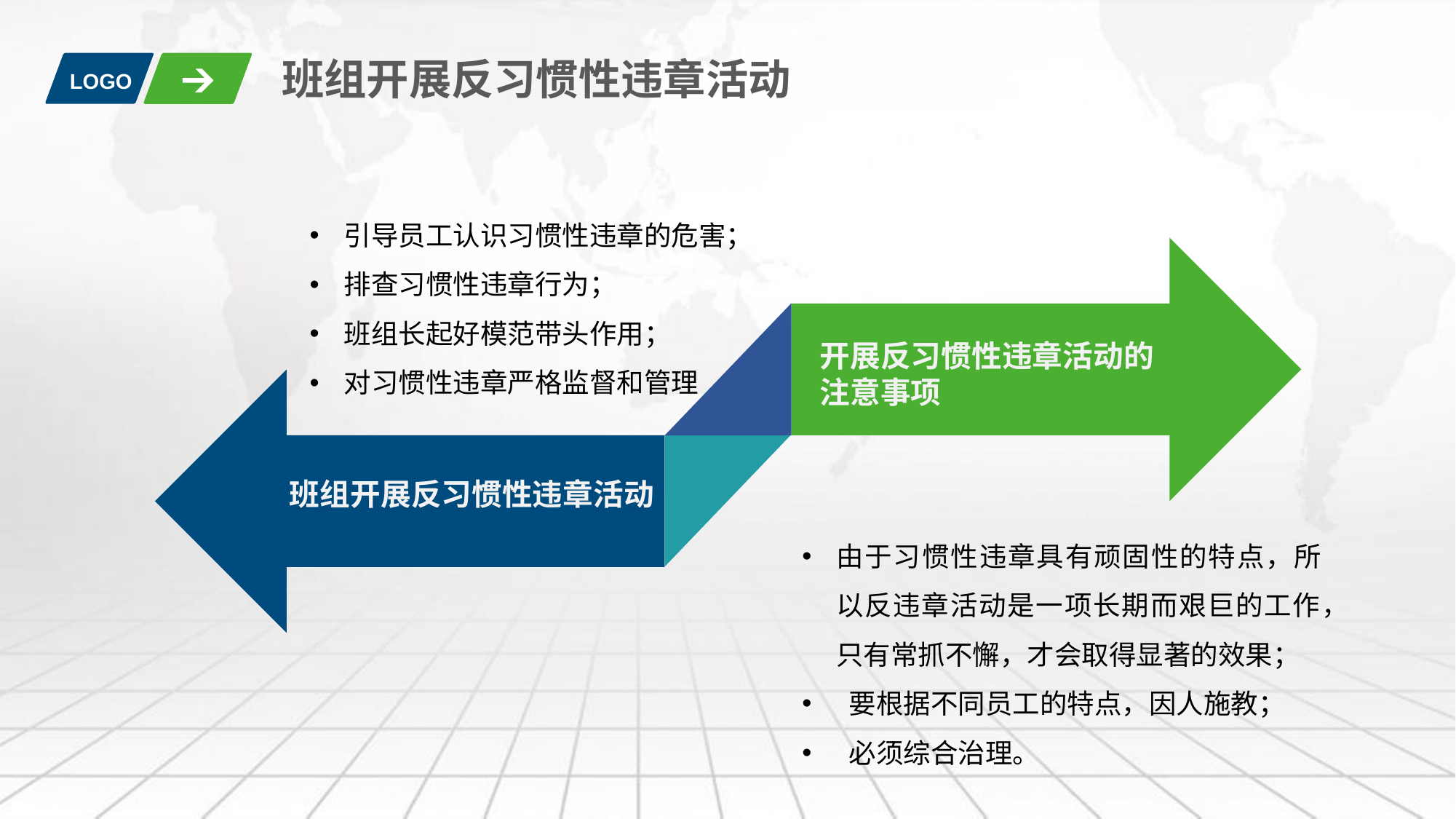

班组开展反习惯性违章活动

LOGO

引导员工认识习惯性违章的危害；
排查习惯性违章行为；
班组长起好模范带头作用；
对习惯性违章严格监督和管理

开展反习惯性违章活动的注意事项

班组开展反习惯性违章活动
由于习惯性违章具有顽固性的特点，所以反违章活动是一项长期而艰巨的工作，只有常抓不懈，才会取得显著的效果；
 要根据不同员工的特点，因人施教；
 必须综合治理。